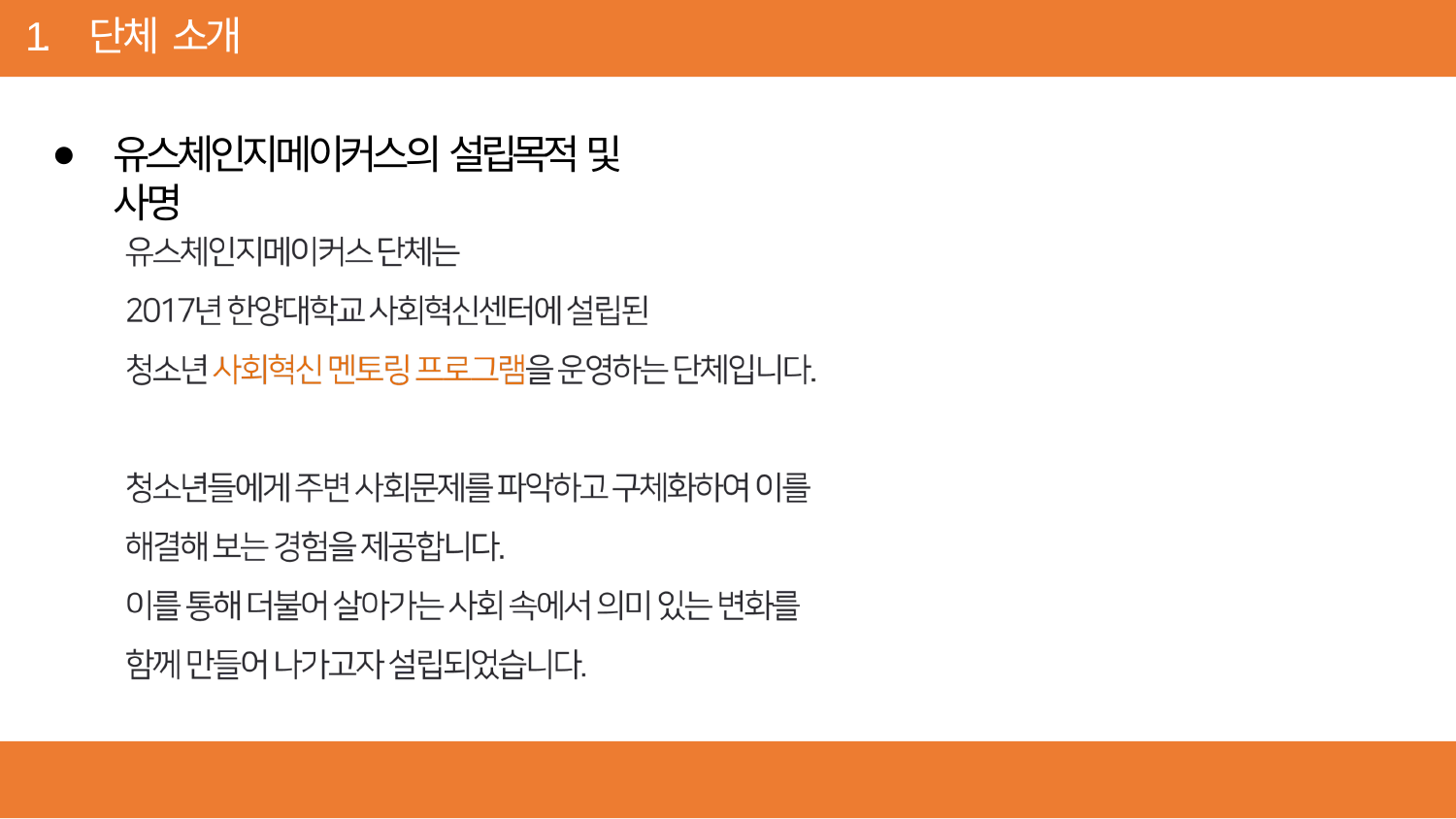

1.     단체 소개
유스체인지메이커스의 설립목적 및 사명